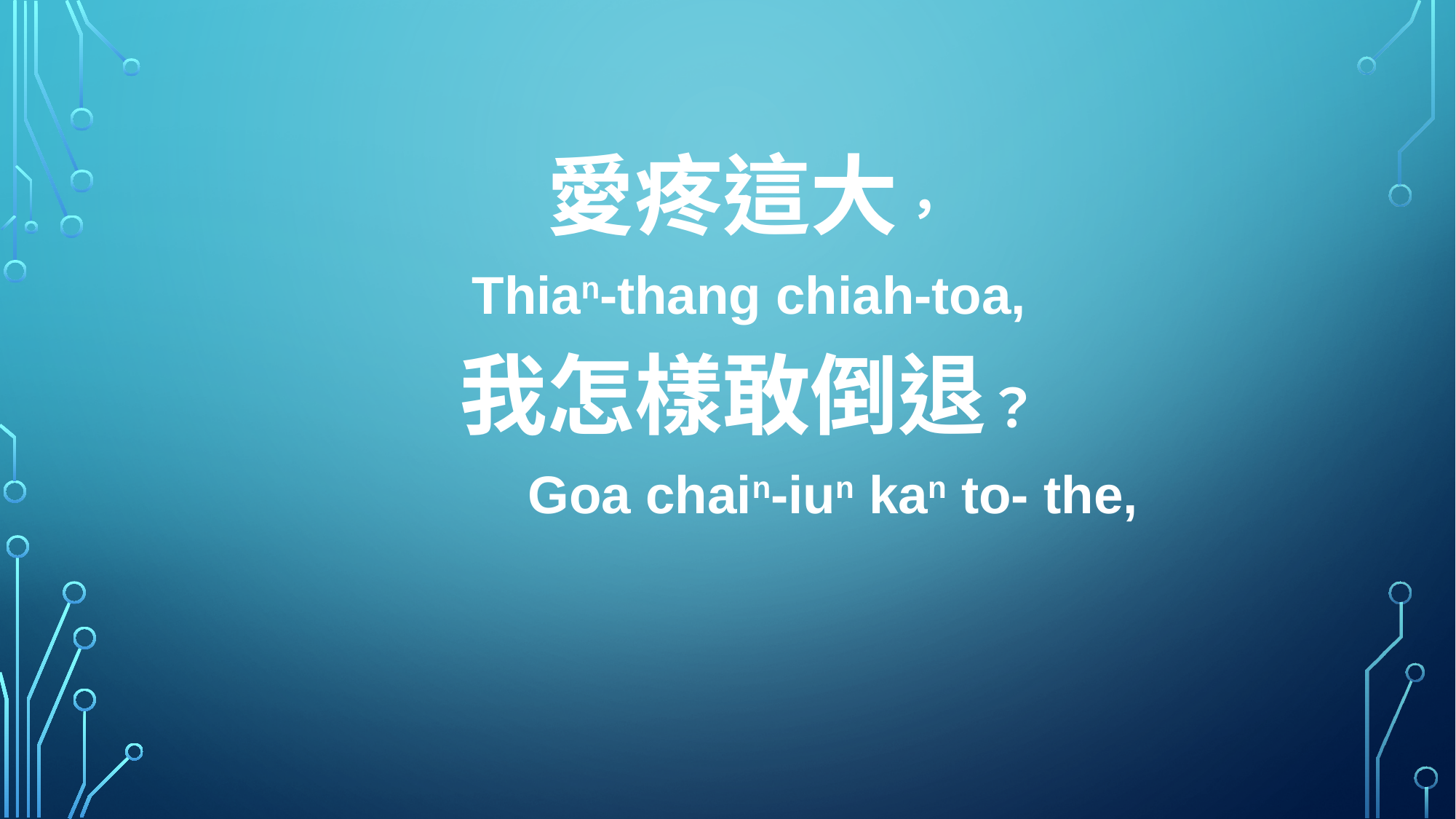

愛疼這大，
Thian-thang chiah-toa,
我怎樣敢倒退？
                       Goa chain-iun kan to- the,